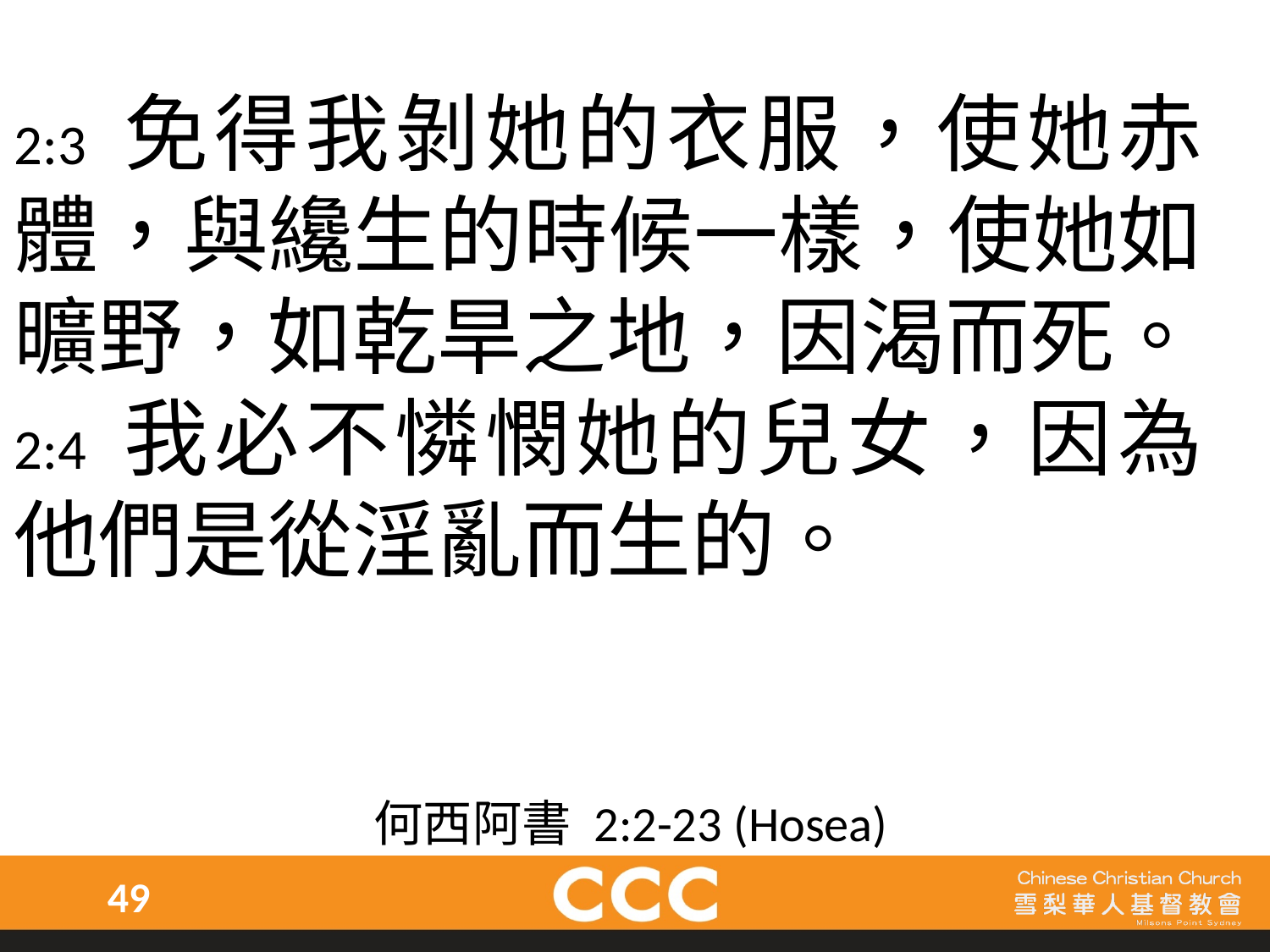

2:3 免得我剝她的衣服，使她赤體，與纔生的時候一樣，使她如曠野，如乾旱之地，因渴而死。
2:4 我必不憐憫她的兒女，因為他們是從淫亂而生的。

何西阿書 2:2-23 (Hosea)
49